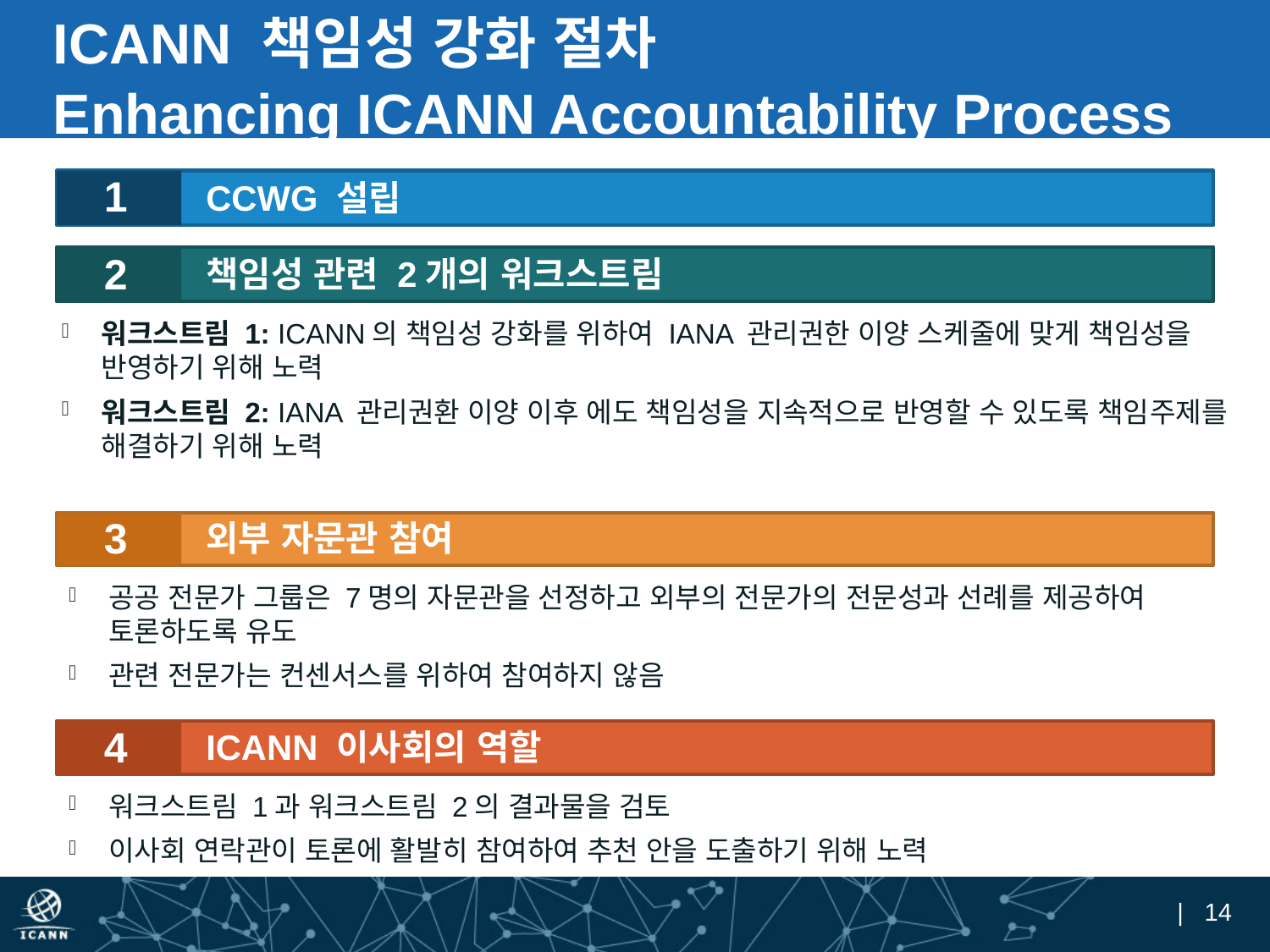

# ICANN 책임성 강화 절차 Enhancing ICANN Accountability Process
1
CCWG 설립

책임성 관련 2개의 워크스트림
2

워크스트림 1: ICANN의 책임성 강화를 위하여 IANA 관리권한 이양 스케줄에 맞게 책임성을 반영하기 위해 노력
워크스트림 2: IANA 관리권환 이양 이후 에도 책임성을 지속적으로 반영할 수 있도록 책임주제를 해결하기 위해 노력
외부 자문관 참여
3

공공 전문가 그룹은 7명의 자문관을 선정하고 외부의 전문가의 전문성과 선례를 제공하여 토론하도록 유도
관련 전문가는 컨센서스를 위하여 참여하지 않음
ICANN 이사회의 역할
4

워크스트림 1과 워크스트림 2의 결과물을 검토
이사회 연락관이 토론에 활발히 참여하여 추천 안을 도출하기 위해 노력